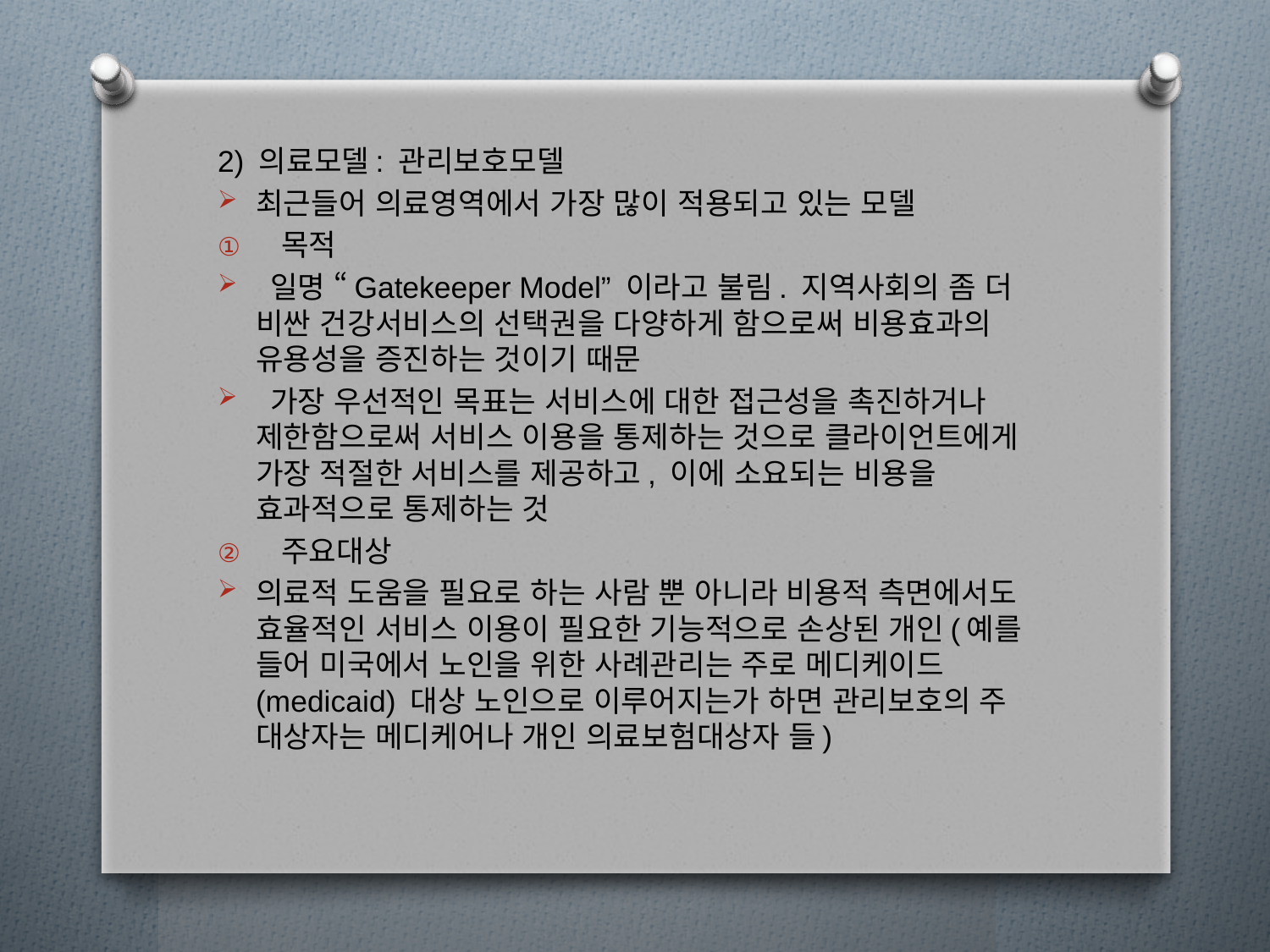

2) 의료모델: 관리보호모델
최근들어 의료영역에서 가장 많이 적용되고 있는 모델
목적
 일명 “Gatekeeper Model” 이라고 불림. 지역사회의 좀 더 비싼 건강서비스의 선택권을 다양하게 함으로써 비용효과의 유용성을 증진하는 것이기 때문
 가장 우선적인 목표는 서비스에 대한 접근성을 촉진하거나 제한함으로써 서비스 이용을 통제하는 것으로 클라이언트에게 가장 적절한 서비스를 제공하고, 이에 소요되는 비용을 효과적으로 통제하는 것
주요대상
의료적 도움을 필요로 하는 사람 뿐 아니라 비용적 측면에서도 효율적인 서비스 이용이 필요한 기능적으로 손상된 개인(예를 들어 미국에서 노인을 위한 사례관리는 주로 메디케이드(medicaid) 대상 노인으로 이루어지는가 하면 관리보호의 주 대상자는 메디케어나 개인 의료보험대상자 들)